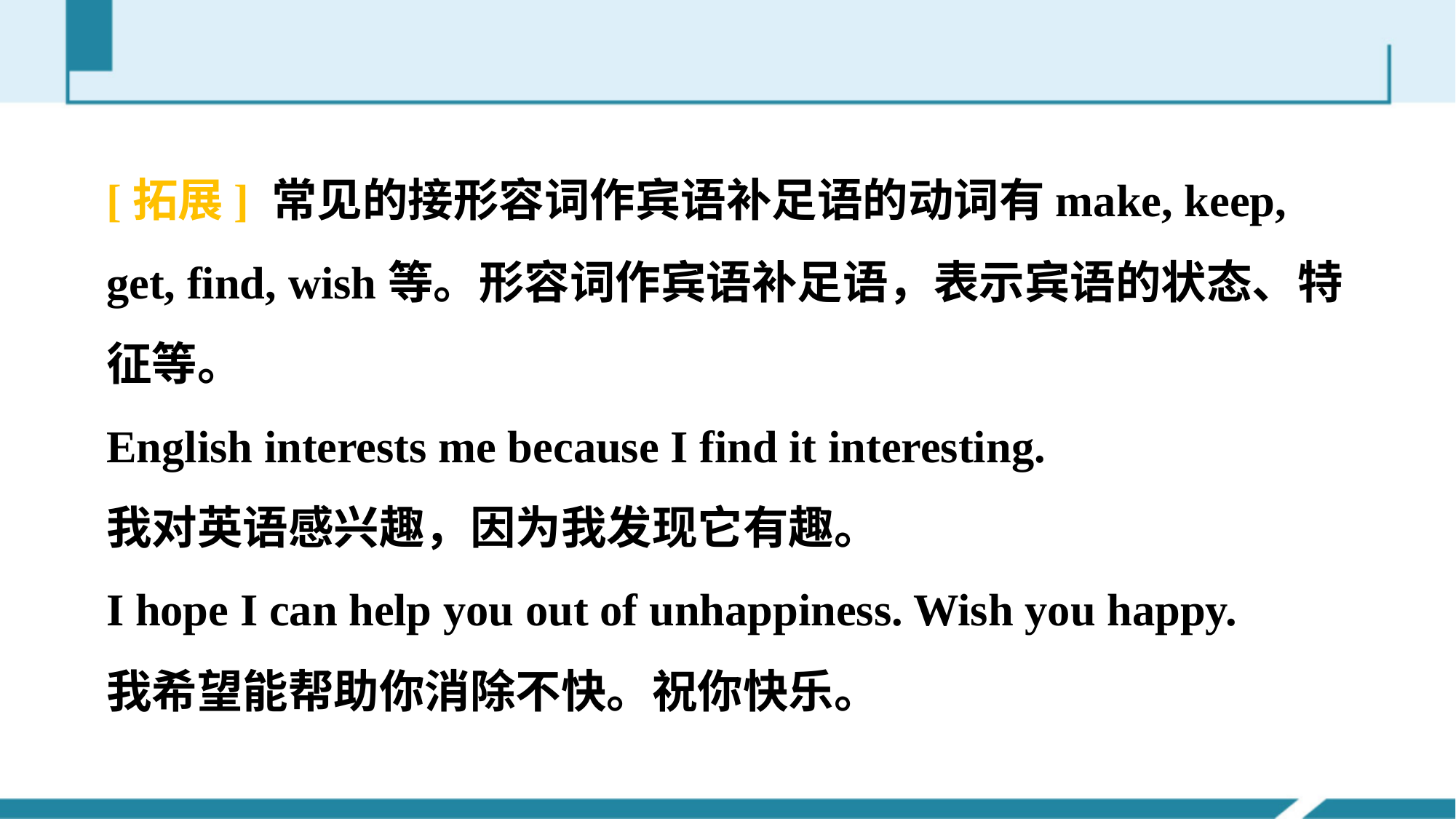

[拓展] 常见的接形容词作宾语补足语的动词有make, keep, get, find, wish等。形容词作宾语补足语，表示宾语的状态、特征等。
English interests me because I find it interesting.
我对英语感兴趣，因为我发现它有趣。
I hope I can help you out of unhappiness. Wish you happy.
我希望能帮助你消除不快。祝你快乐。